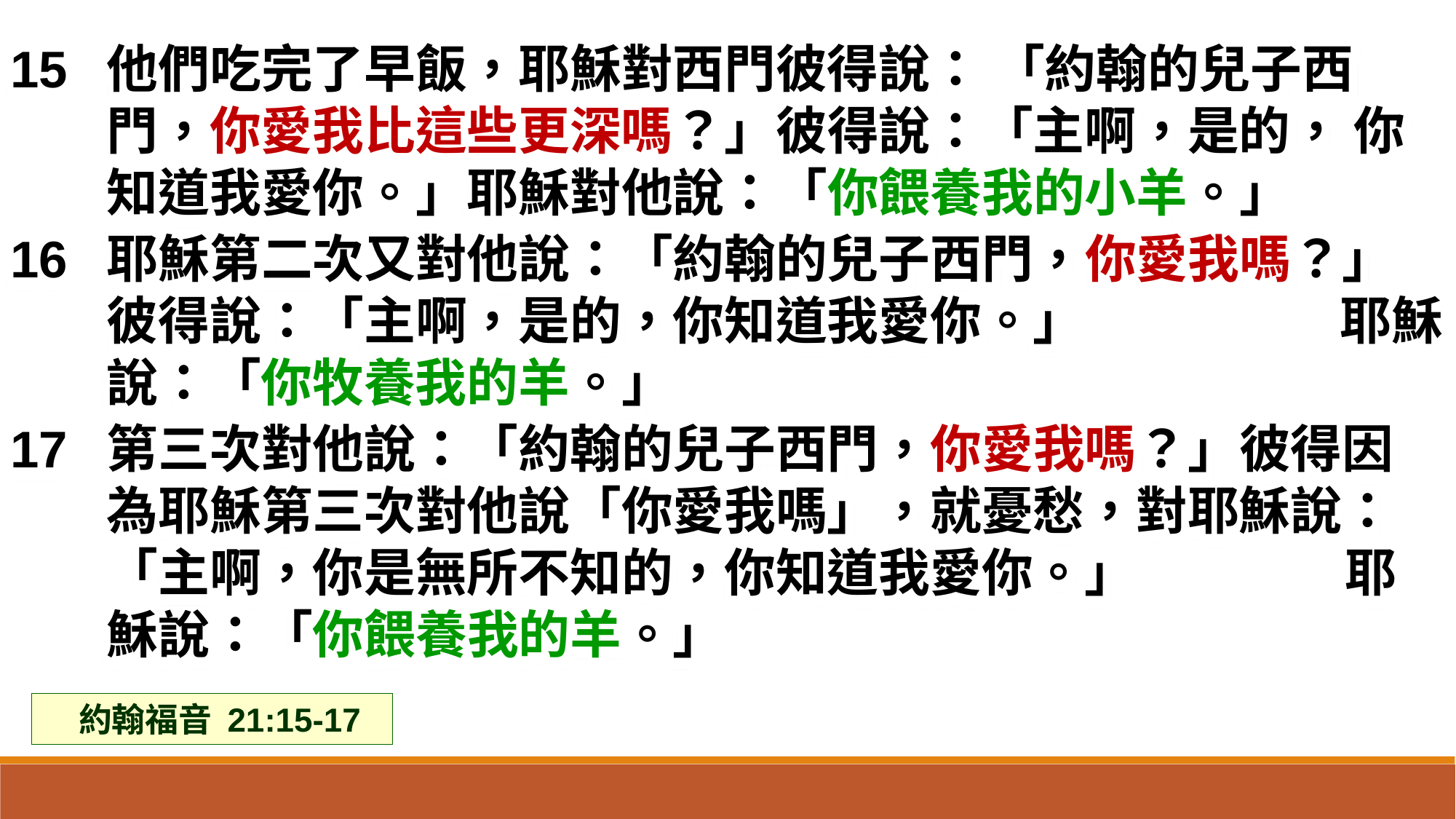

15	他們吃完了早飯，耶穌對西門彼得說： 「約翰的兒子西門，你愛我比這些更深嗎？」彼得說：「主啊，是的， 你知道我愛你。」耶穌對他說：「你餵養我的小羊。」
16	耶穌第二次又對他說：「約翰的兒子西門，你愛我嗎？」彼得說：「主啊，是的，你知道我愛你。」                      耶穌說：「你牧養我的羊。」
17	第三次對他說：「約翰的兒子西門，你愛我嗎？」彼得因為耶穌第三次對他說「你愛我嗎」，就憂愁，對耶穌說：「主啊，你是無所不知的，你知道我愛你。」                  耶穌說：「你餵養我的羊。」
 約翰福音 21:15-17